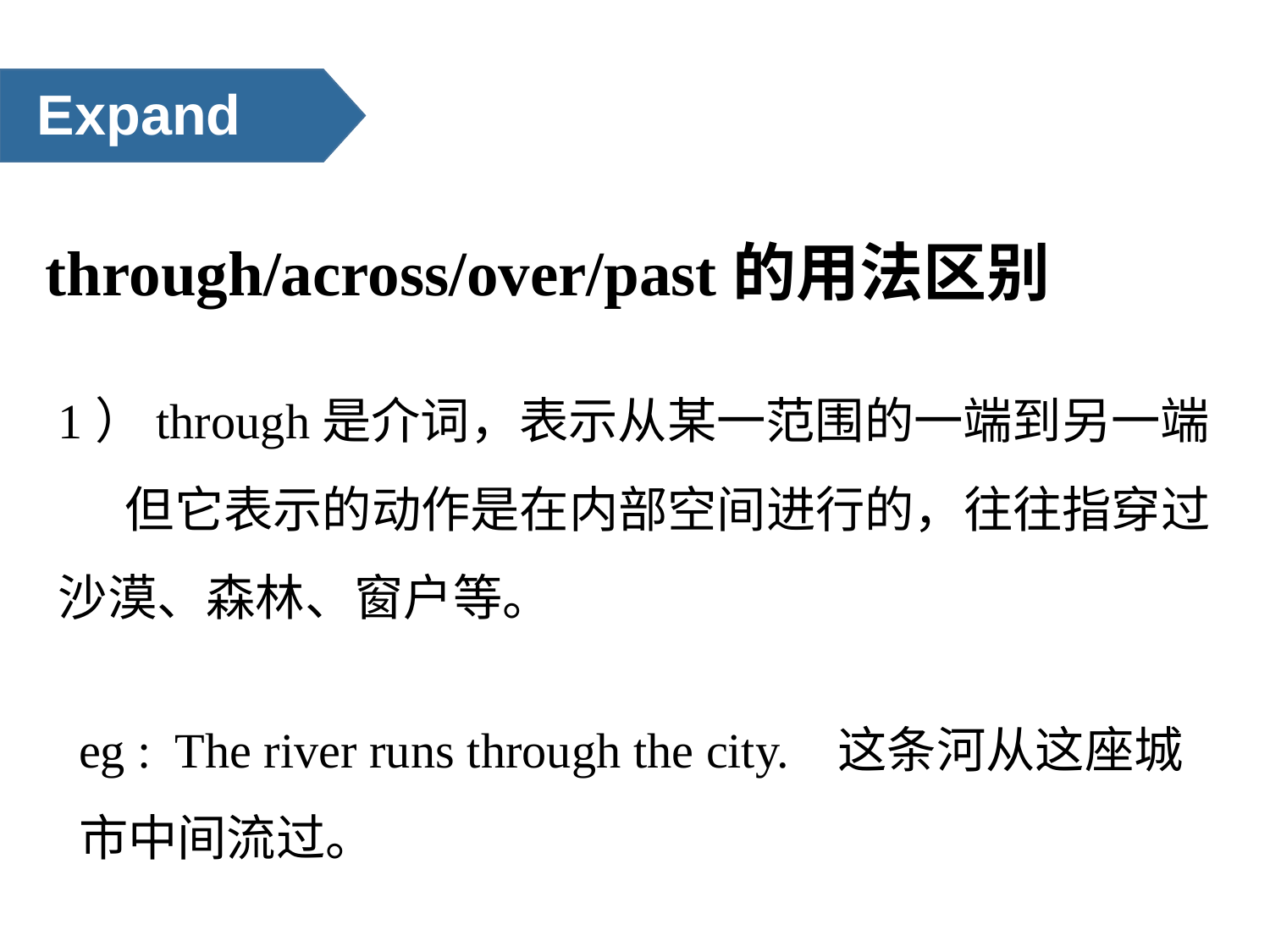

Expand
 through/across/over/past的用法区别
1）through是介词，表示从某一范围的一端到另一端
     但它表示的动作是在内部空间进行的，往往指穿过沙漠、森林、窗户等。
eg :  The river runs through the city.   这条河从这座城市中间流过。